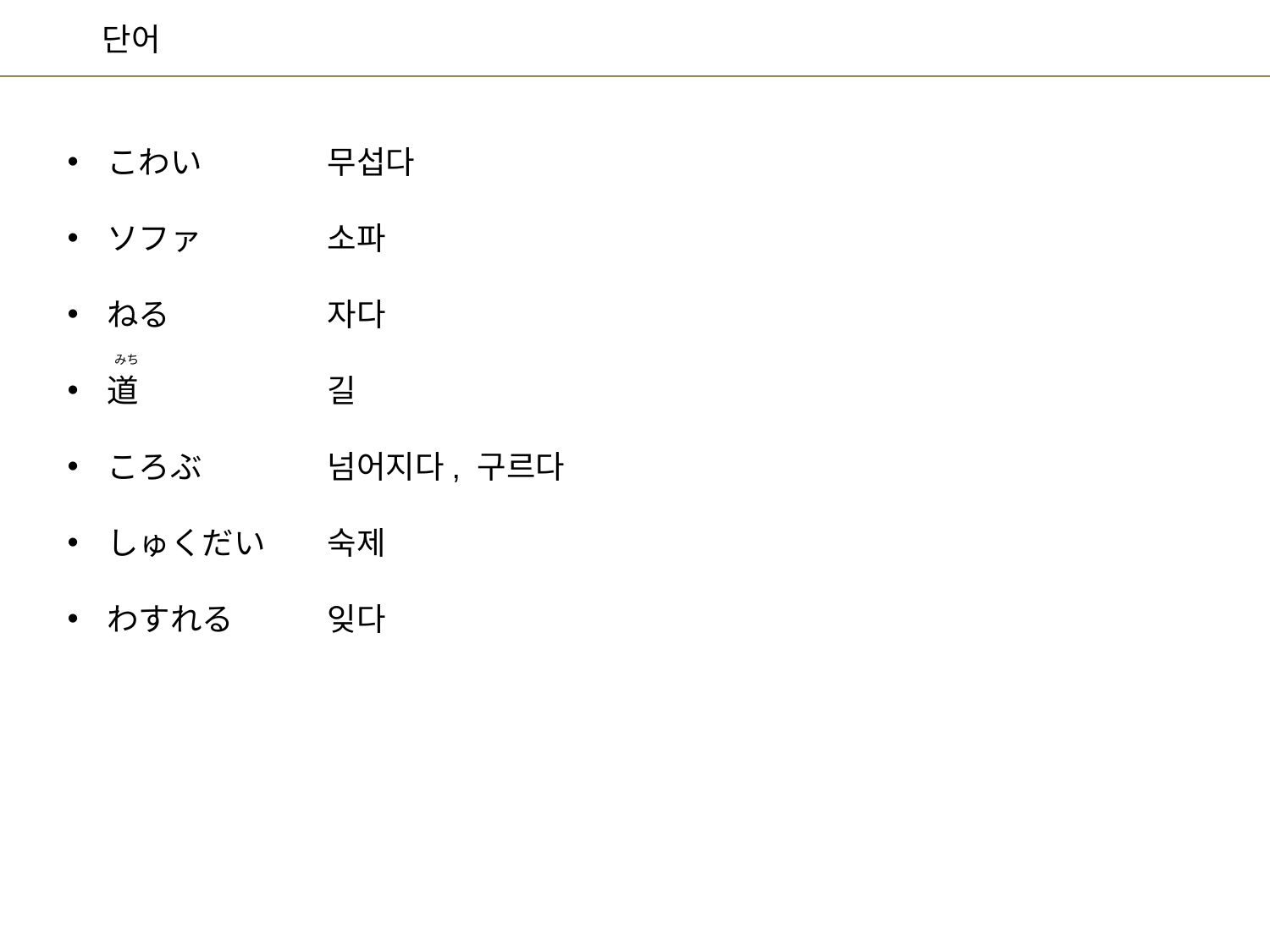

무섭다

소파

자다

길

넘어지다, 구르다

숙제

잊다
こわい

ソファ

ねる

道

ころぶ

しゅくだい

わすれる
みち